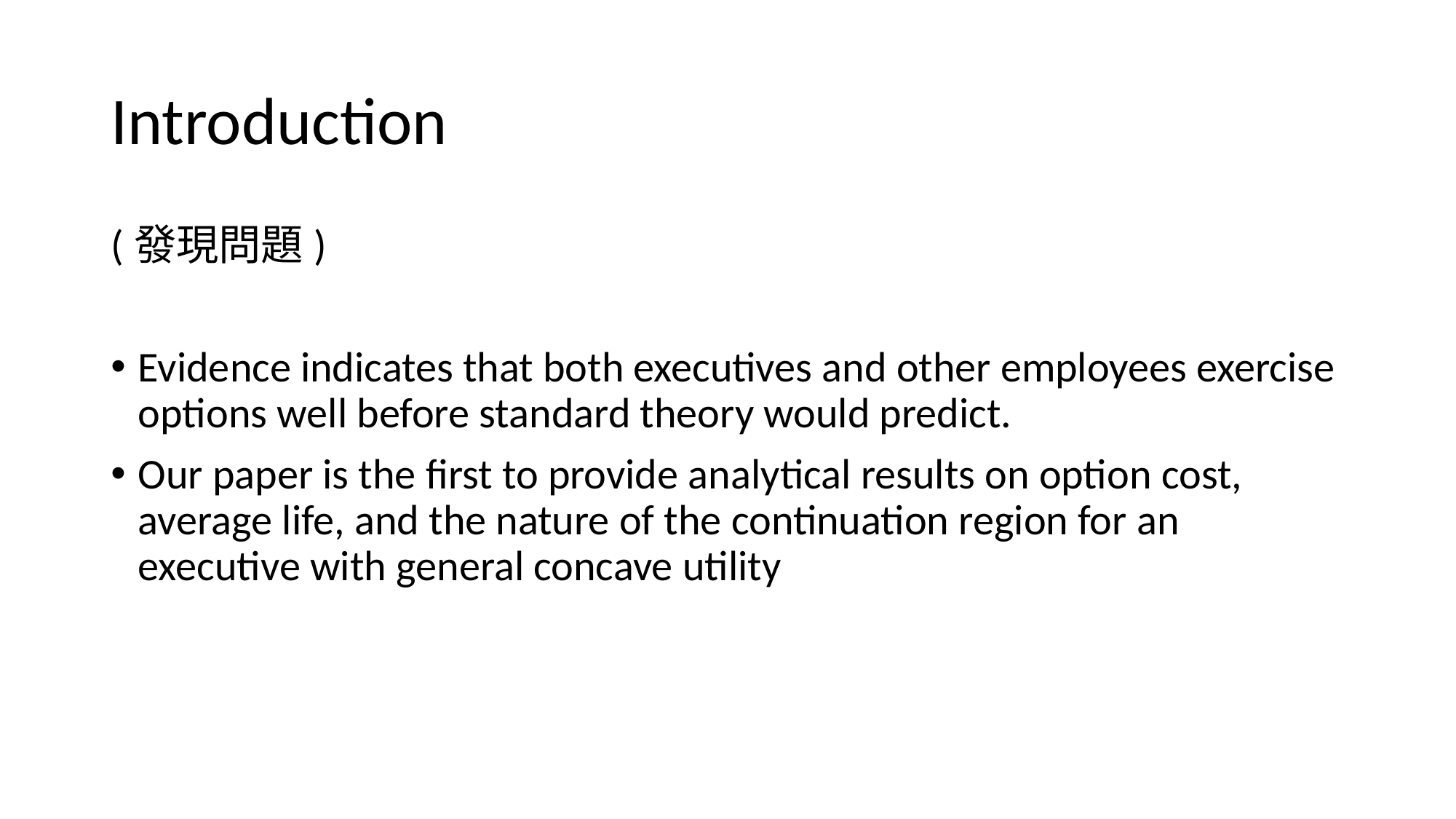

# Introduction
(發現問題)

Evidence indicates that both executives and other employees exercise options well before standard theory would predict.
Our paper is the first to provide analytical results on option cost, average life, and the nature of the continuation region for an executive with general concave utility